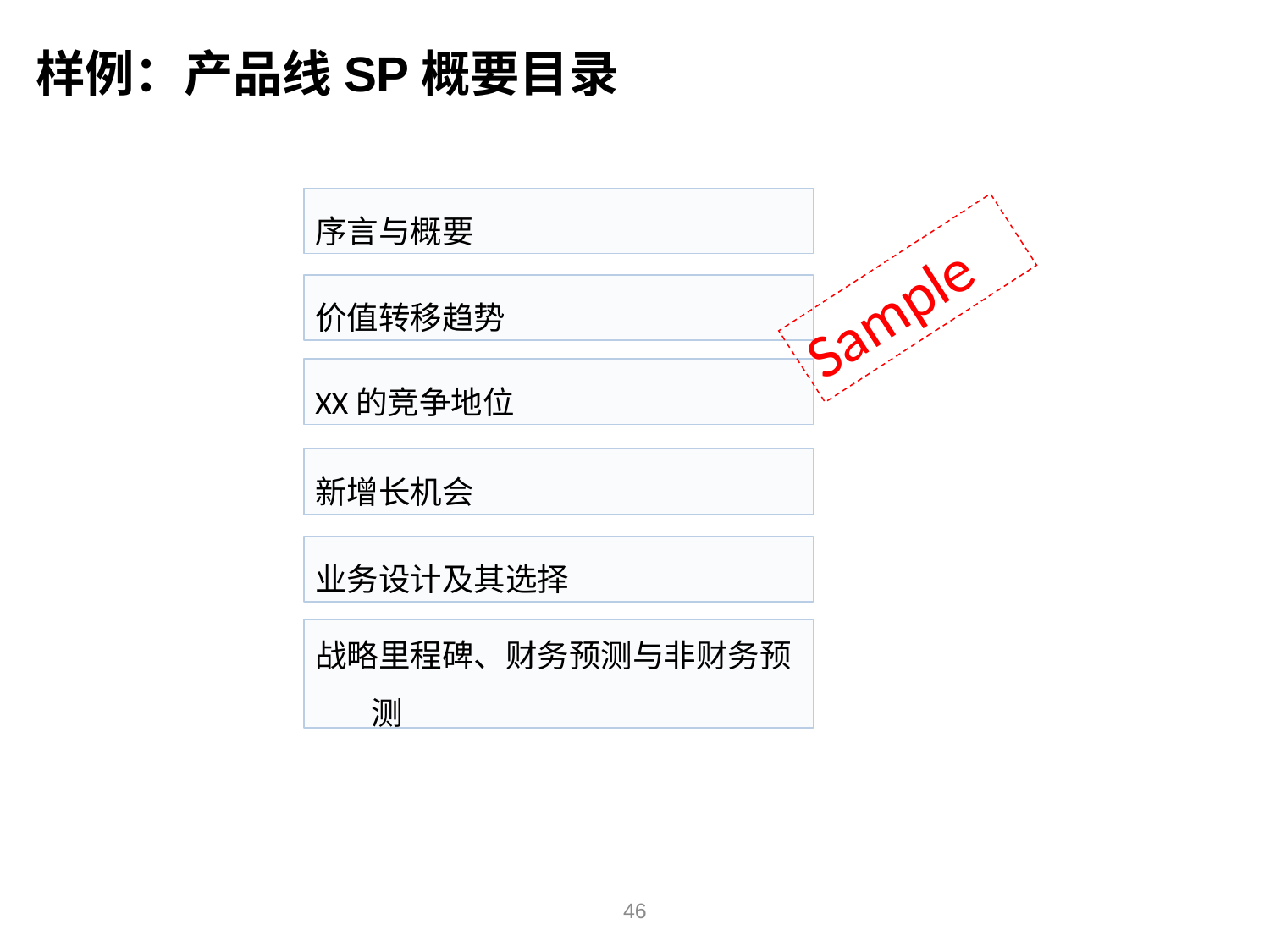

样例：产品线SP概要目录
序言与概要
Sample
价值转移趋势
XX的竞争地位
新增长机会
业务设计及其选择
战略里程碑、财务预测与非财务预测
46